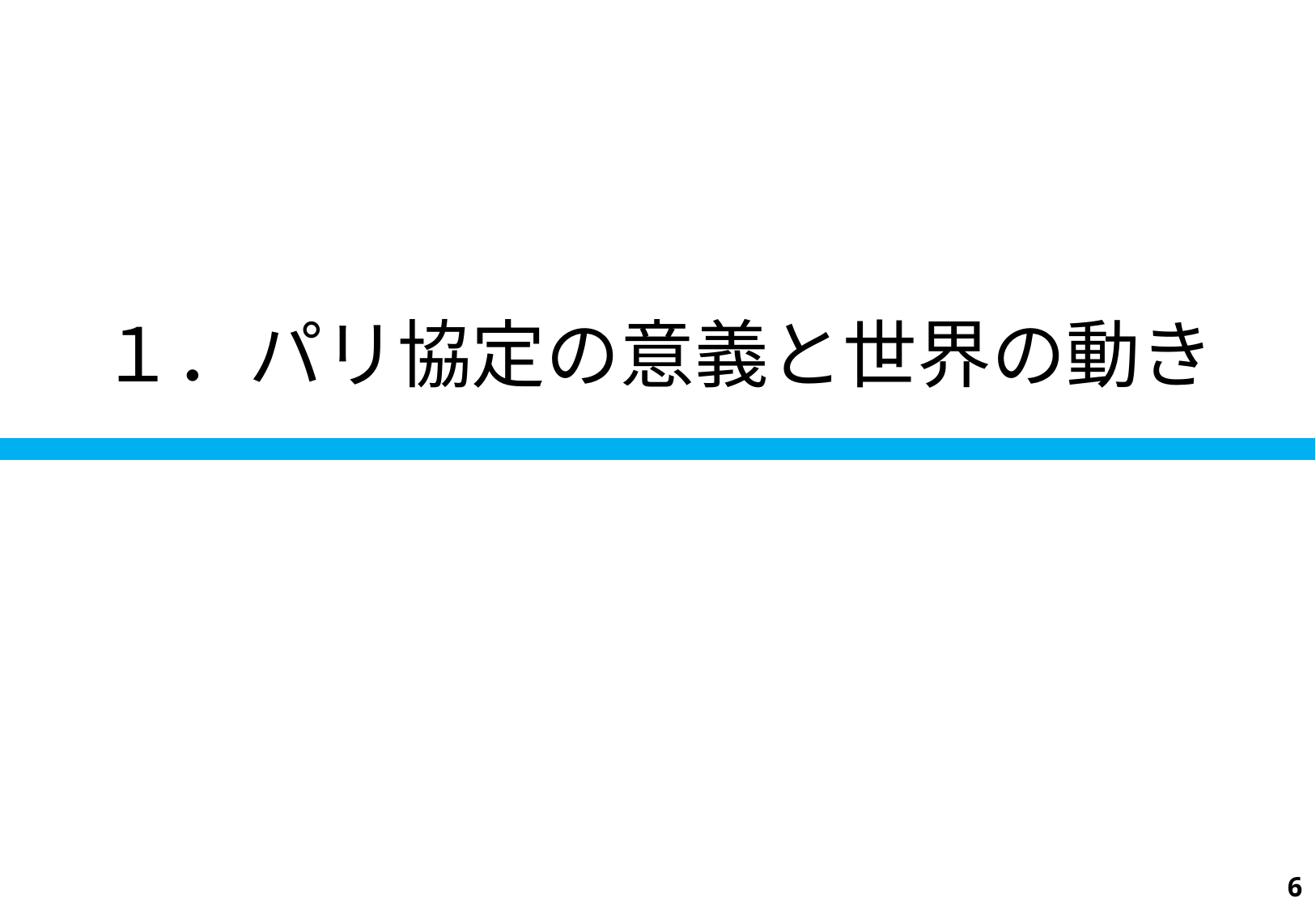

# １．パリ協定の意義と世界の動き
|  |
| --- |
6